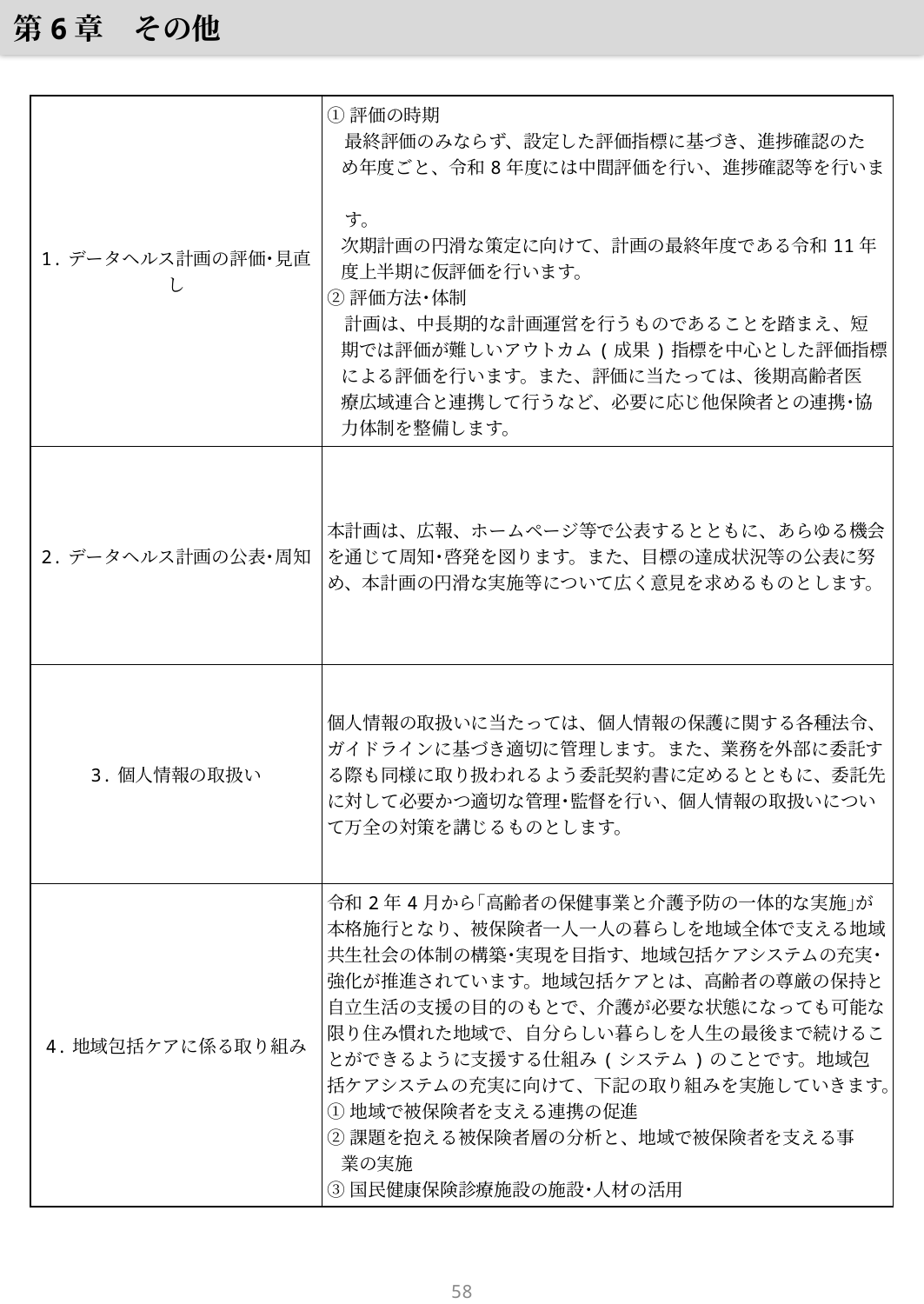

第6章　その他
| 1.データヘルス計画の評価･見直し | ①評価の時期 　最終評価のみならず、設定した評価指標に基づき、進捗確認のた め年度ごと、令和8年度には中間評価を行い、進捗確認等を行いま　 　す。 次期計画の円滑な策定に向けて、計画の最終年度である令和11年 度上半期に仮評価を行います。 ②評価方法･体制 　計画は、中長期的な計画運営を行うものであることを踏まえ、短 期では評価が難しいアウトカム(成果)指標を中心とした評価指標 による評価を行います。また、評価に当たっては、後期高齢者医 療広域連合と連携して行うなど、必要に応じ他保険者との連携･協 力体制を整備します。 |
| --- | --- |
| 2.データヘルス計画の公表･周知 | 本計画は、広報、ホームページ等で公表するとともに、あらゆる機会を通じて周知･啓発を図ります。また、目標の達成状況等の公表に努め、本計画の円滑な実施等について広く意見を求めるものとします。 |
| 3.個人情報の取扱い | 個人情報の取扱いに当たっては、個人情報の保護に関する各種法令、ガイドラインに基づき適切に管理します。また、業務を外部に委託する際も同様に取り扱われるよう委託契約書に定めるとともに、委託先に対して必要かつ適切な管理･監督を行い、個人情報の取扱いについて万全の対策を講じるものとします。 |
| 4.地域包括ケアに係る取り組み | 令和2年4月から｢高齢者の保健事業と介護予防の一体的な実施｣が本格施行となり、被保険者一人一人の暮らしを地域全体で支える地域共生社会の体制の構築･実現を目指す、地域包括ケアシステムの充実･強化が推進されています。地域包括ケアとは、高齢者の尊厳の保持と自立生活の支援の目的のもとで、介護が必要な状態になっても可能な限り住み慣れた地域で、自分らしい暮らしを人生の最後まで続けることができるように支援する仕組み(システム)のことです。地域包括ケアシステムの充実に向けて、下記の取り組みを実施していきます。 ①地域で被保険者を支える連携の促進 ②課題を抱える被保険者層の分析と、地域で被保険者を支える事 業の実施 ③国民健康保険診療施設の施設･人材の活用 |
58